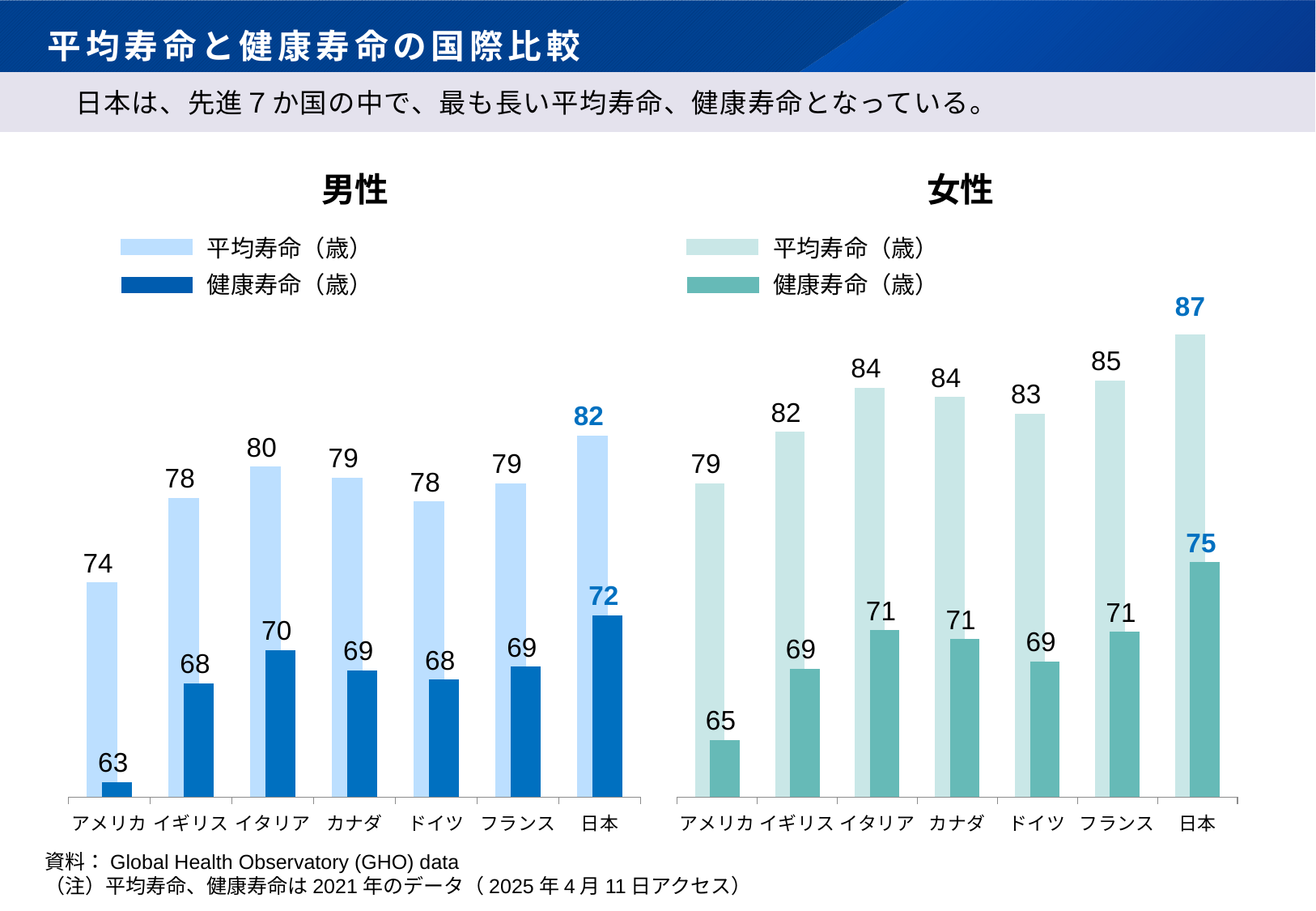

# 平均寿命と健康寿命の国際比較
　日本は、先進７か国の中で、最も長い平均寿命、健康寿命となっている。
男性
女性
平均寿命（歳）
健康寿命（歳）
平均寿命（歳）
健康寿命（歳）

### Chart

| Category | 平均寿命 | 健康寿命 |
|---|---|---|
| アメリカ | 73.7 | 62.8 |
| イギリス | 78.3 | 68.2 |
| イタリア | 80.0 | 70.0 |
| カナダ | 79.4 | 68.9 |
| ドイツ | 78.1 | 68.4 |
| フランス | 79.1 | 69.1 |
| 日本 | 81.7 | 71.9 |

### Chart

| Category | 平均寿命 | 健康寿命 |
|---|---|---|
| アメリカ | 79.1 | 65.1 |
| イギリス | 81.9 | 69.0 |
| イタリア | 84.3 | 71.1 |
| カナダ | 83.8 | 70.6 |
| ドイツ | 82.9 | 69.4 |
| フランス | 84.7 | 71.0 |
| 日本 | 87.2 | 74.8 |
資料：Global Health Observatory (GHO) data
（注）平均寿命、健康寿命は2021年のデータ（2025年4月11日アクセス）